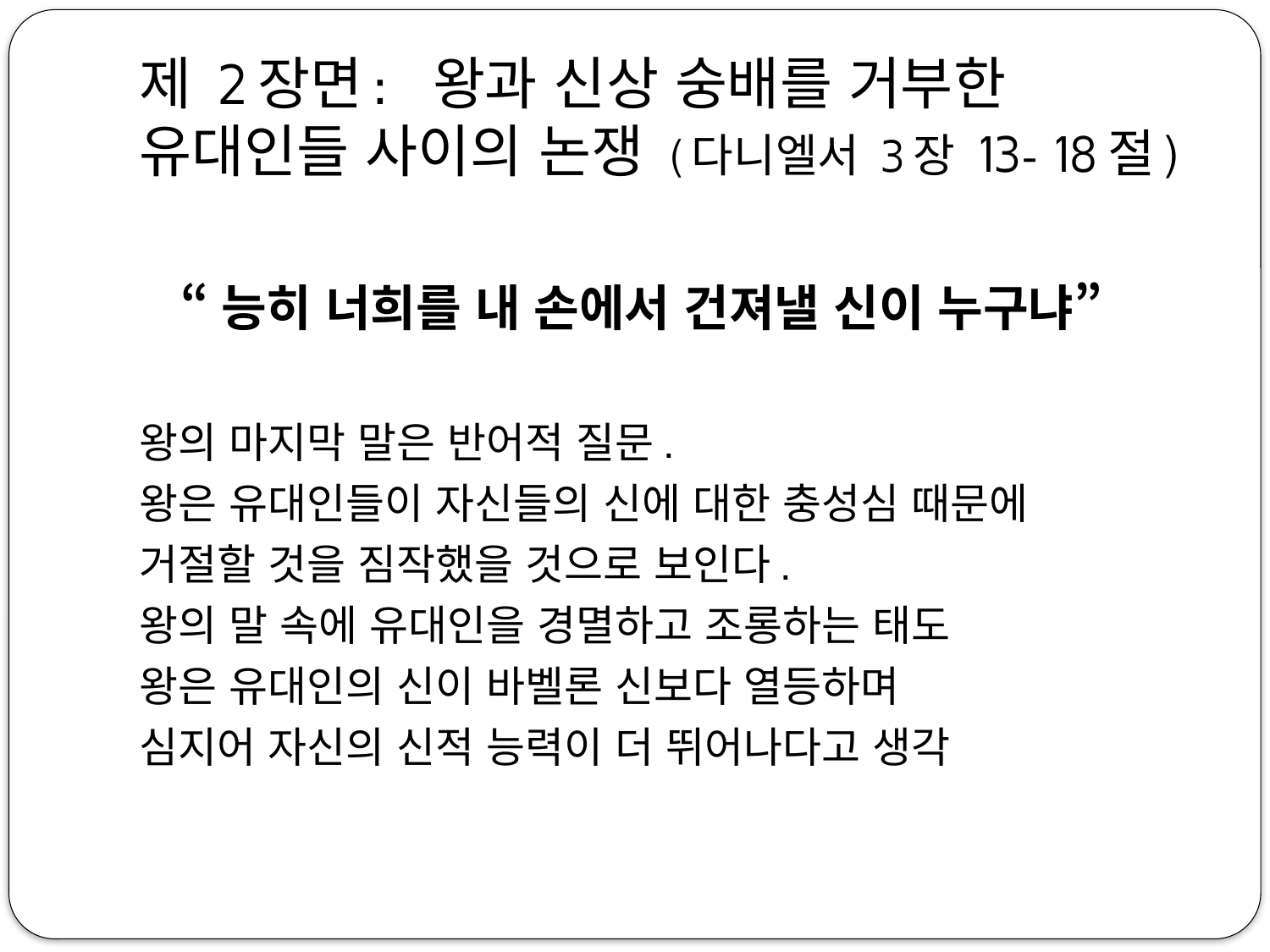

# 제 2장면:  왕과 신상 숭배를 거부한 유대인들 사이의 논쟁 (다니엘서 3장 13- 18절)

   “능히 너희를 내 손에서 건져낼 신이 누구냐”

왕의 마지막 말은 반어적 질문.
왕은 유대인들이 자신들의 신에 대한 충성심 때문에
거절할 것을 짐작했을 것으로 보인다.
왕의 말 속에 유대인을 경멸하고 조롱하는 태도
왕은 유대인의 신이 바벨론 신보다 열등하며
심지어 자신의 신적 능력이 더 뛰어나다고 생각